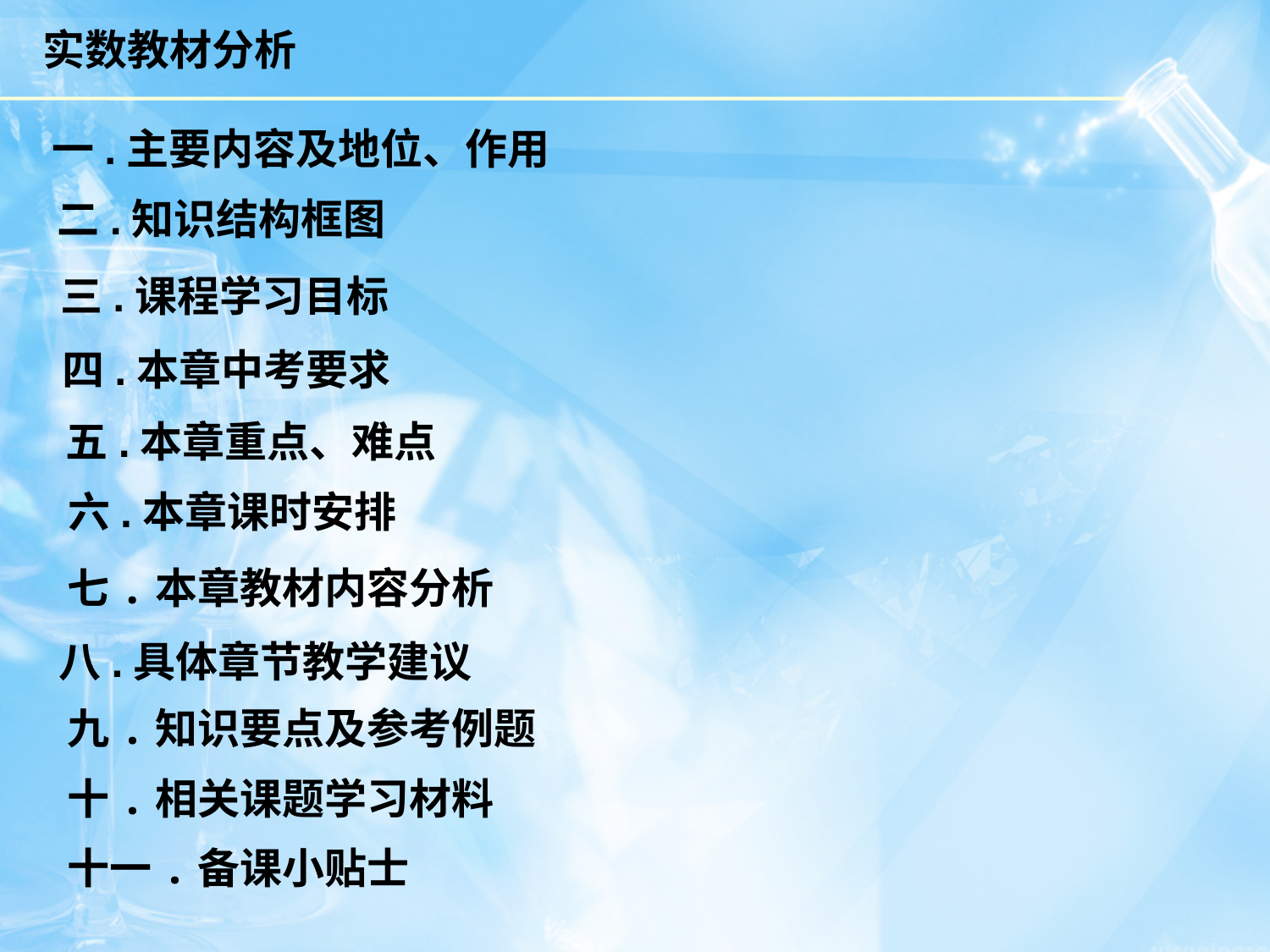

实数教材分析
一.主要内容及地位、作用
二.知识结构框图
三.课程学习目标
四.本章中考要求
五.本章重点、难点
六.本章课时安排
七.本章教材内容分析
八.具体章节教学建议
九.知识要点及参考例题
十.相关课题学习材料
十一.备课小贴士